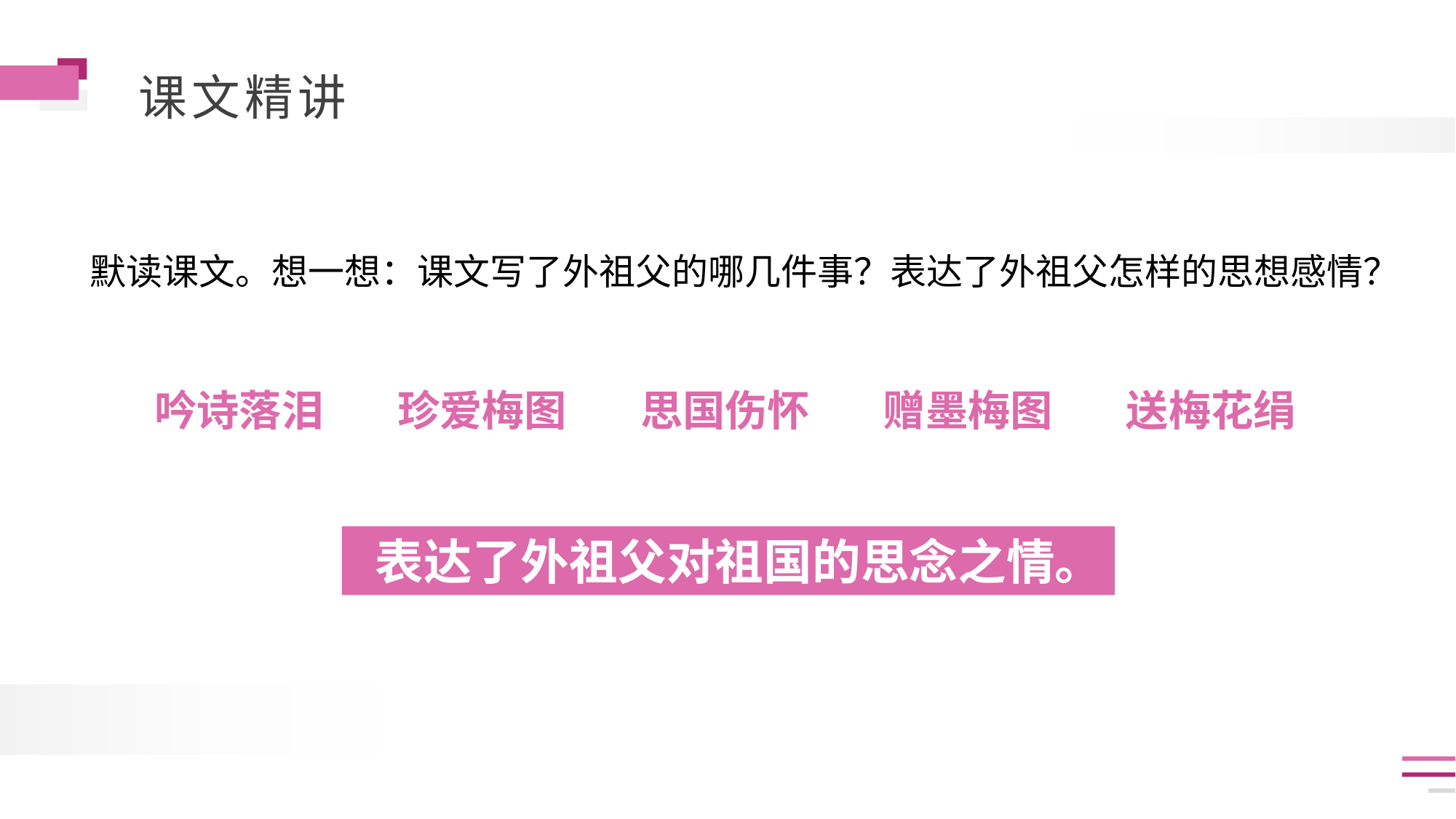

默读课文。想一想：课文写了外祖父的哪几件事？表达了外祖父怎样的思想感情？
吟诗落泪
珍爱梅图
思国伤怀
赠墨梅图
送梅花绢
 表达了外祖父对祖国的思念之情。